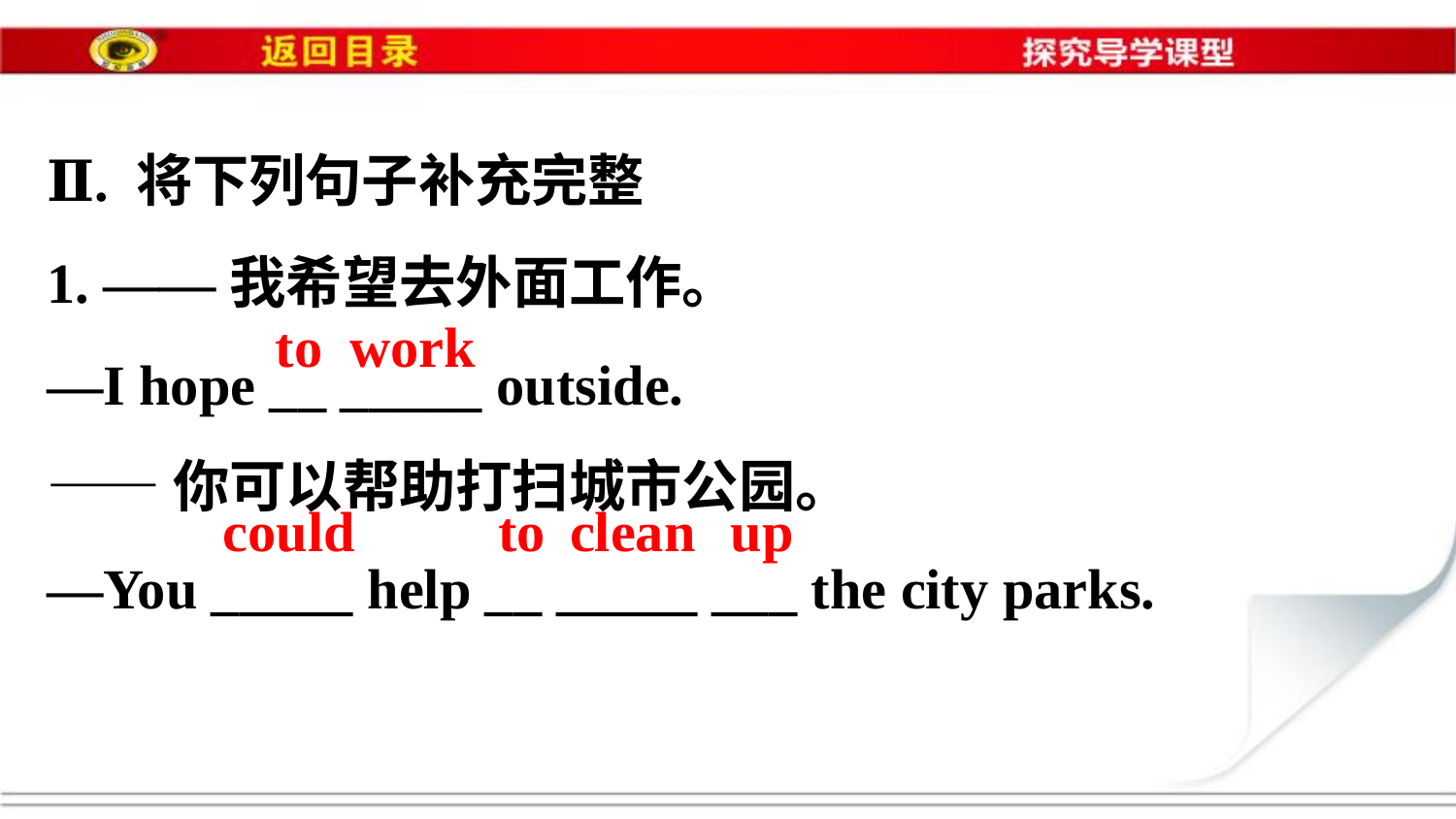

Ⅱ. 将下列句子补充完整
1. ——我希望去外面工作。
—I hope __ _____ outside.
——你可以帮助打扫城市公园。
—You _____ help __ _____ ___ the city parks.
to
work
could
to
clean
up